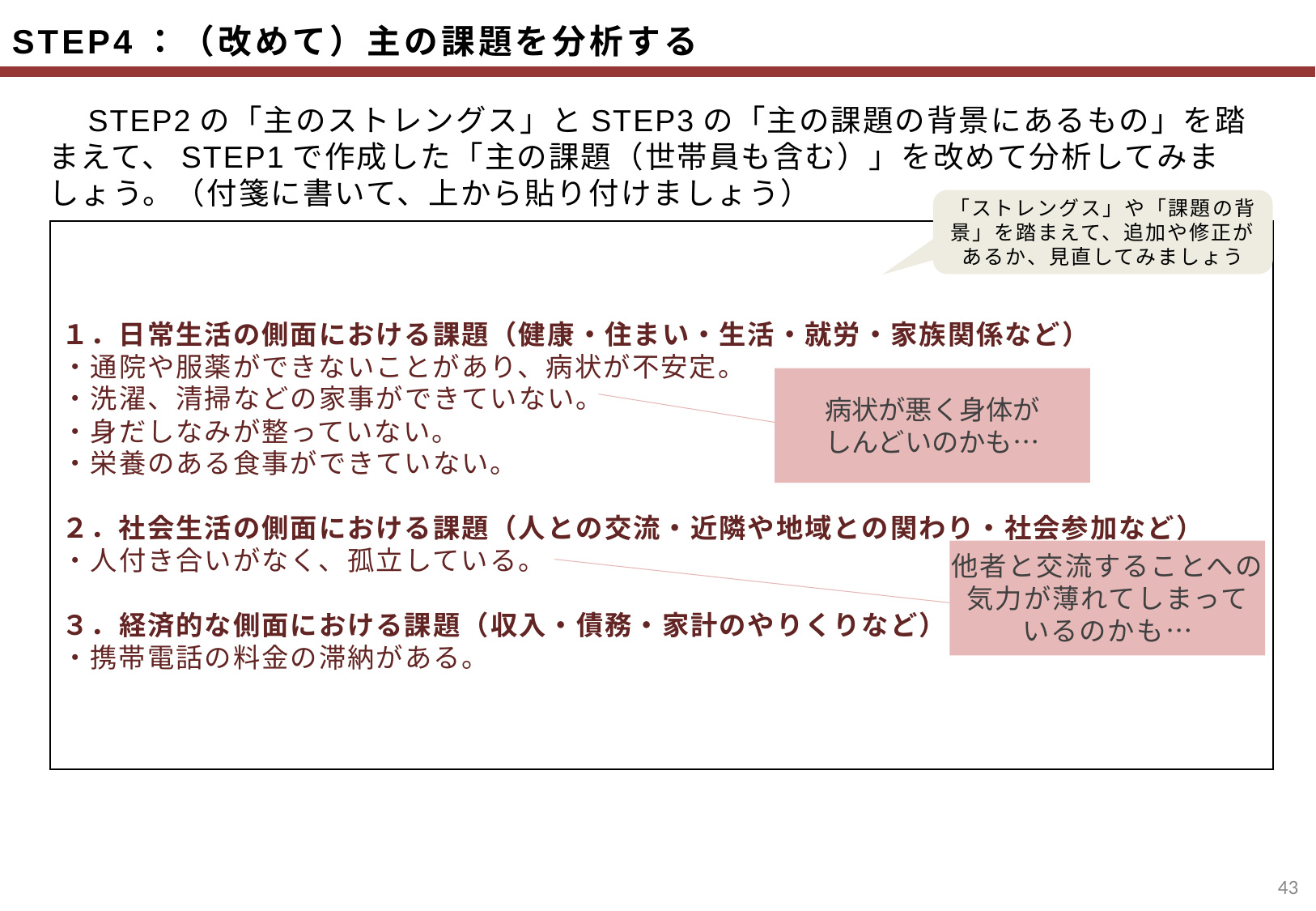

STEP4：（改めて）主の課題を分析する
　STEP2の「主のストレングス」とSTEP3の「主の課題の背景にあるもの」を踏まえて、STEP1で作成した「主の課題（世帯員も含む）」を改めて分析してみましょう。（付箋に書いて、上から貼り付けましょう）
「ストレングス」や「課題の背景」を踏まえて、追加や修正があるか、見直してみましょう

１．日常生活の側面における課題（健康・住まい・生活・就労・家族関係など）
・通院や服薬ができないことがあり、病状が不安定。
・洗濯、清掃などの家事ができていない。
・身だしなみが整っていない。
・栄養のある食事ができていない。

２．社会生活の側面における課題（人との交流・近隣や地域との関わり・社会参加など）
・人付き合いがなく、孤立している。

３．経済的な側面における課題（収入・債務・家計のやりくりなど）
・携帯電話の料金の滞納がある。
病状が悪く身体が
しんどいのかも…
他者と交流することへの気力が薄れてしまって
いるのかも…
43